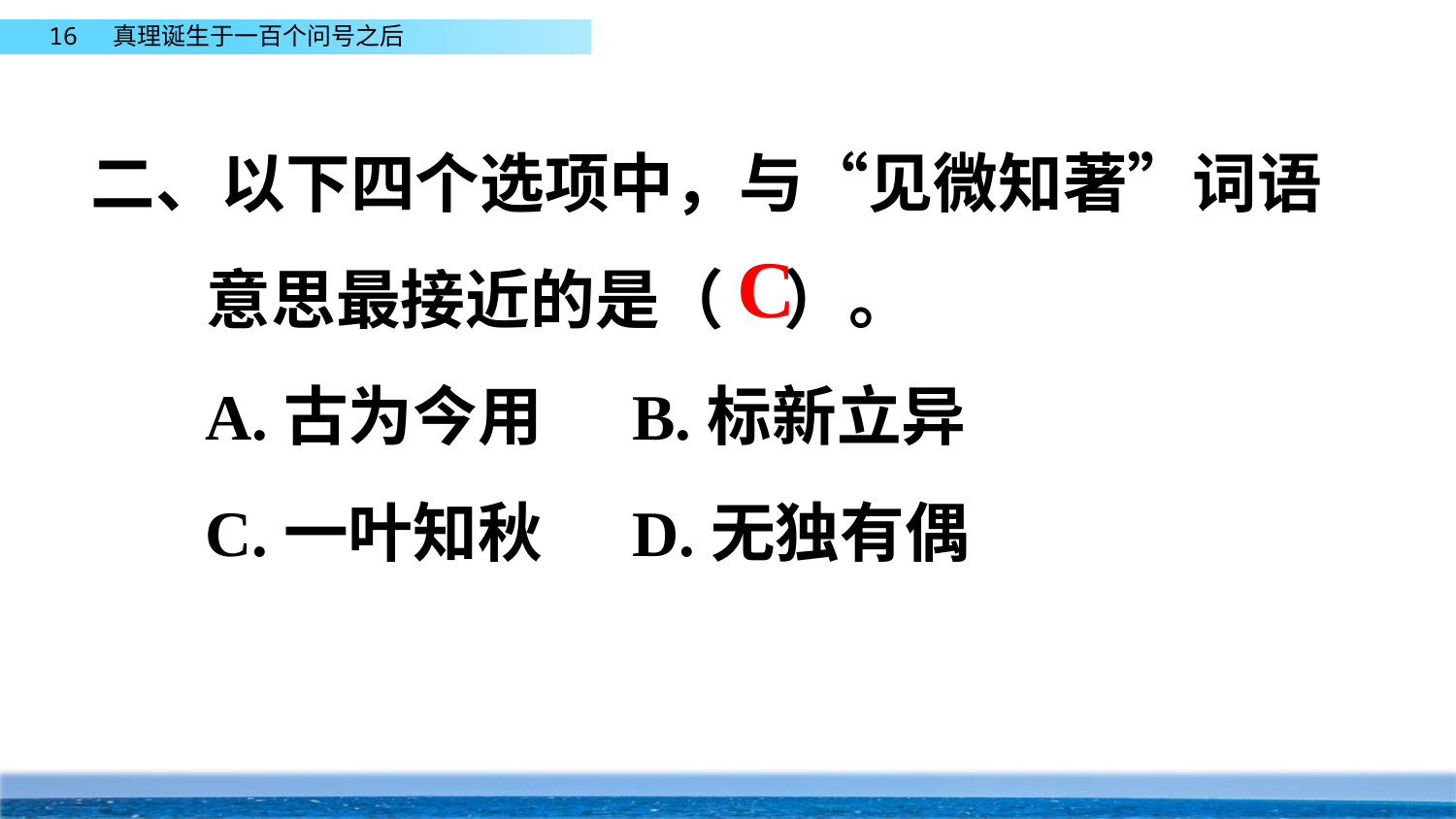

二、以下四个选项中，与“见微知著”词语意思最接近的是（    ）。
       A.古为今用     B.标新立异
       C.一叶知秋     D.无独有偶
C